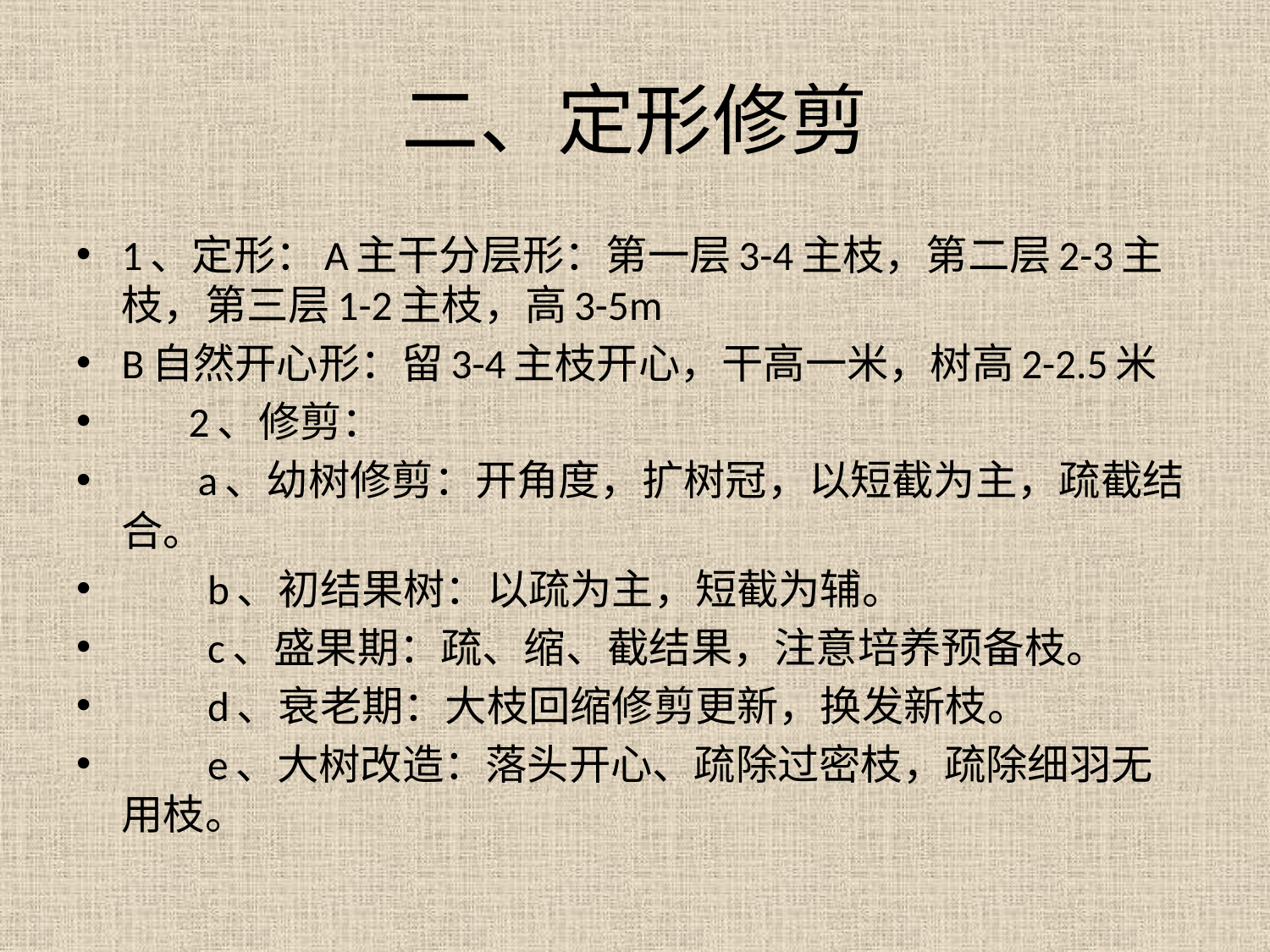

# 二、定形修剪
1、定形：A主干分层形：第一层3-4主枝，第二层2-3主枝，第三层1-2主枝，高3-5m
B自然开心形：留3-4主枝开心，干高一米，树高2-2.5米
       2、修剪：
        a、幼树修剪：开角度，扩树冠，以短截为主，疏截结合。
         b、初结果树：以疏为主，短截为辅。
         c、盛果期：疏、缩、截结果，注意培养预备枝。
         d、衰老期：大枝回缩修剪更新，换发新枝。
         e、大树改造：落头开心、疏除过密枝，疏除细羽无用枝。